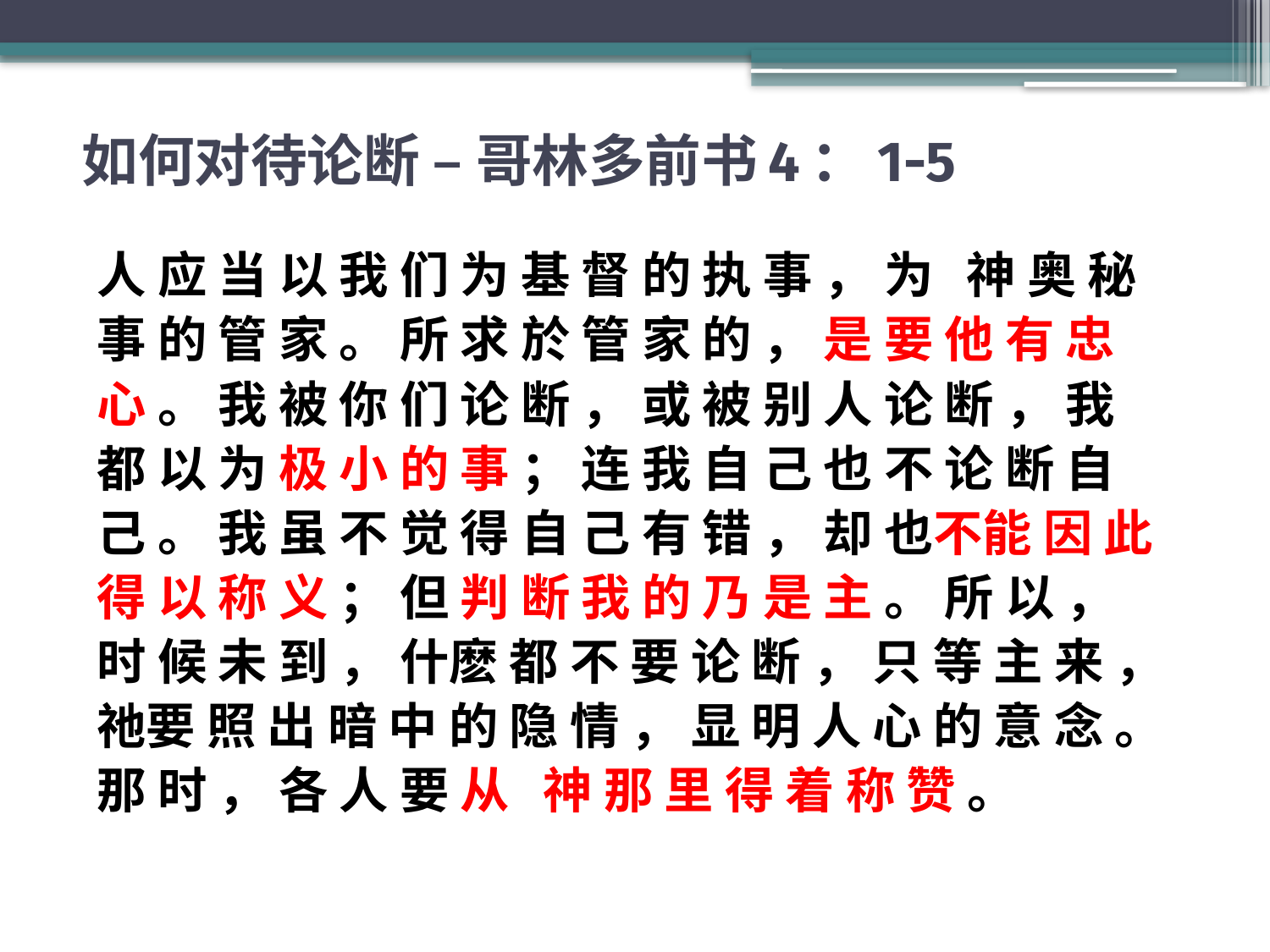

# 如何对待论断 – 哥林多前书4：1-5
人 应 当 以 我 们 为 基 督 的 执 事 ， 为   神 奥 秘
事 的 管 家 。 所 求 於 管 家 的 ， 是 要 他 有 忠
心 。 我 被 你 们 论 断 ， 或 被 别 人 论 断 ， 我
都 以 为 极 小 的 事 ； 连 我 自 己 也 不 论 断 自
己 。 我 虽 不 觉 得 自 己 有 错 ， 却 也不能 因 此
得 以 称 义 ； 但 判 断 我 的 乃 是 主 。 所 以 ，
时 候 未 到 ， 什麽 都 不 要 论 断 ， 只 等 主 来 ，
祂要 照 出 暗 中 的 隐 情 ， 显 明 人 心 的 意 念 。
那 时 ， 各 人 要 从   神 那 里 得 着 称 赞 。